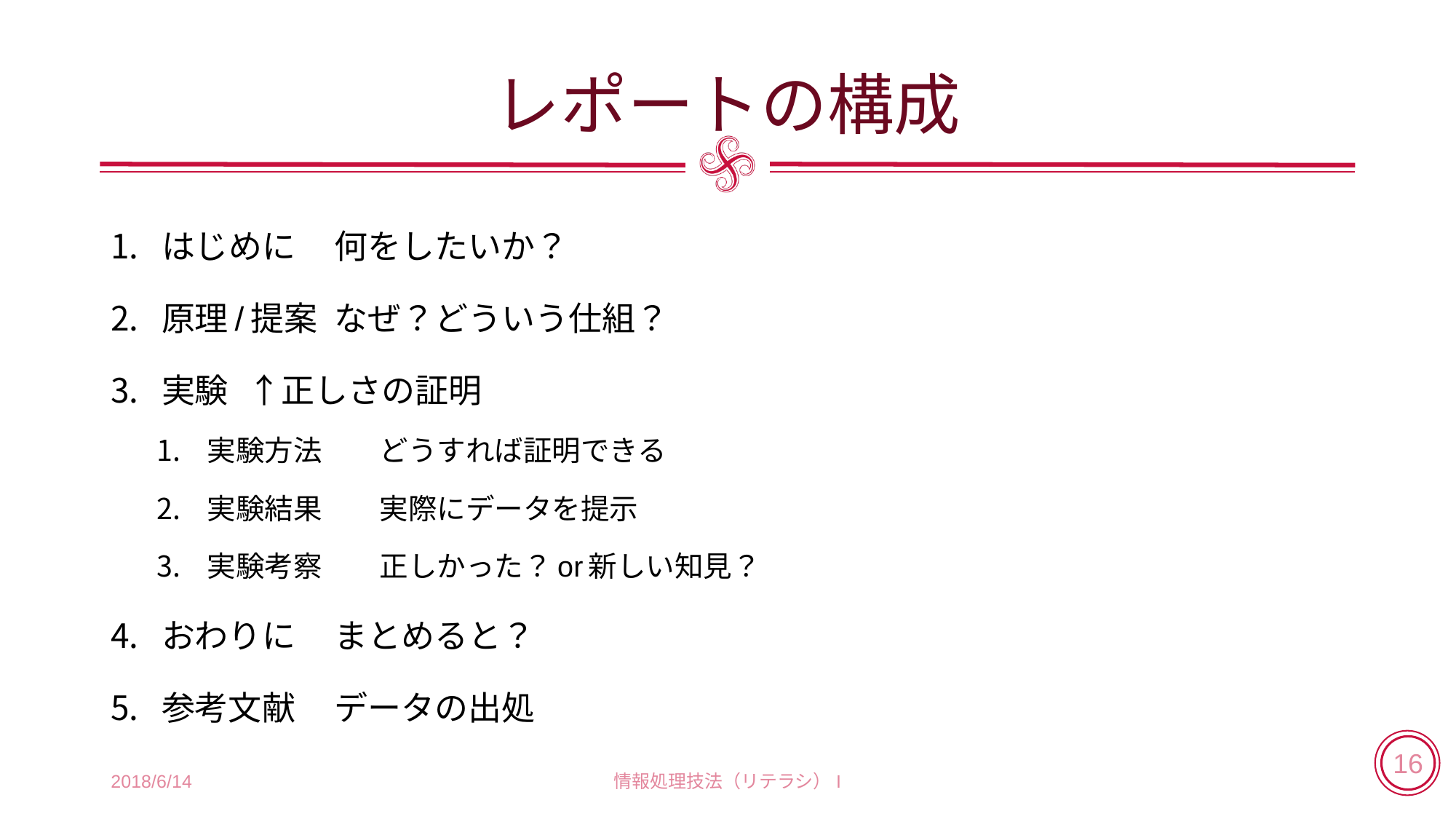

# レポートの構成
はじめに		何をしたいか？
原理/提案		なぜ？どういう仕組？
実験		↑正しさの証明
実験方法	どうすれば証明できる
実験結果	実際にデータを提示
実験考察	正しかった？or新しい知見？
おわりに		まとめると？
参考文献		データの出処
2018/6/14
情報処理技法（リテラシ）I